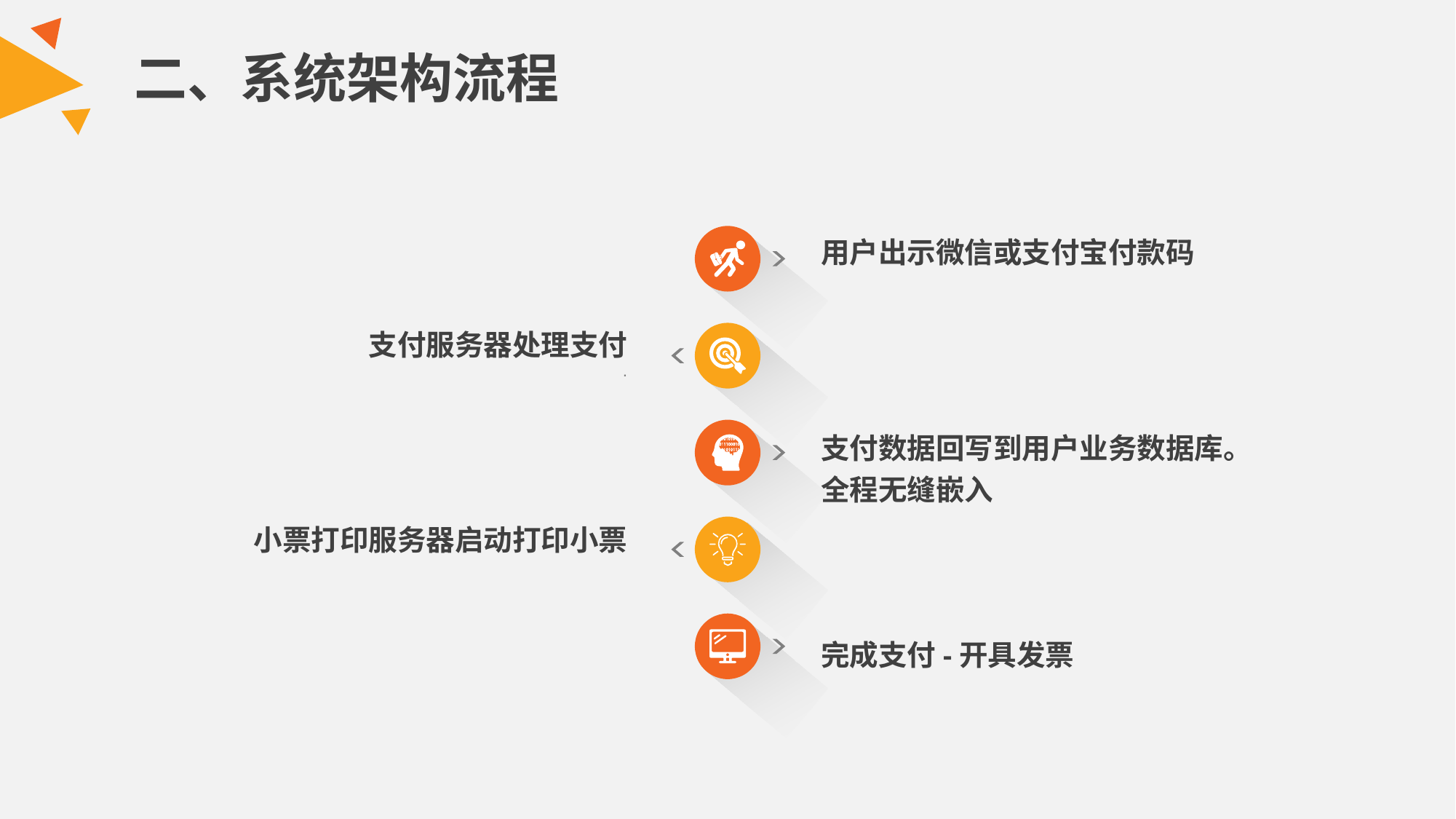

二、系统架构流程

用户出示微信或支付宝付款码

支付服务器处理支付
.

支付数据回写到用户业务数据库。全程无缝嵌入

小票打印服务器启动打印小票

完成支付-开具发票